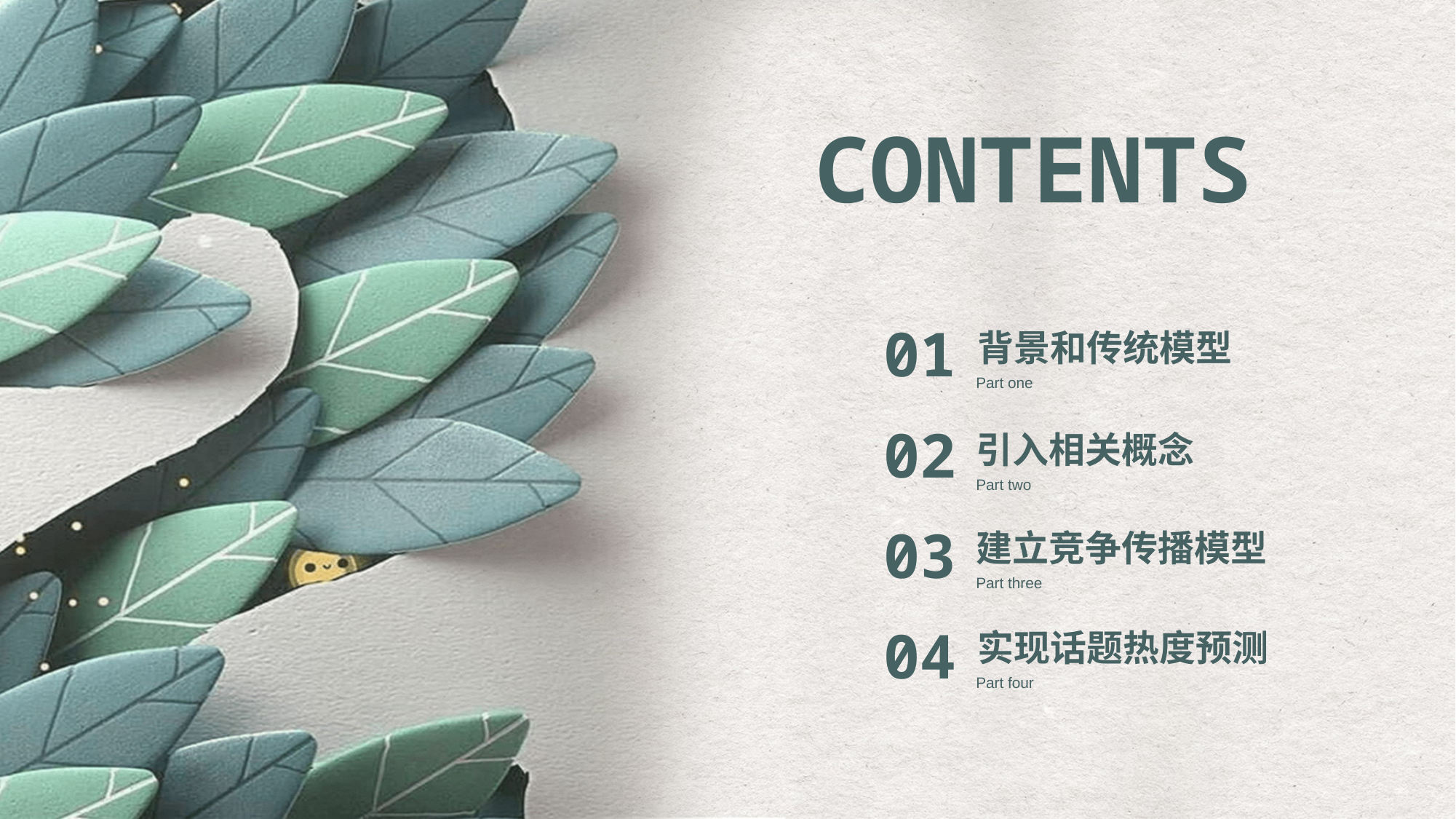

CONTENTS
01
背景和传统模型
Part one
02
引入相关概念
Part two
03
建立竞争传播模型
Part three
04
实现话题热度预测
Part four